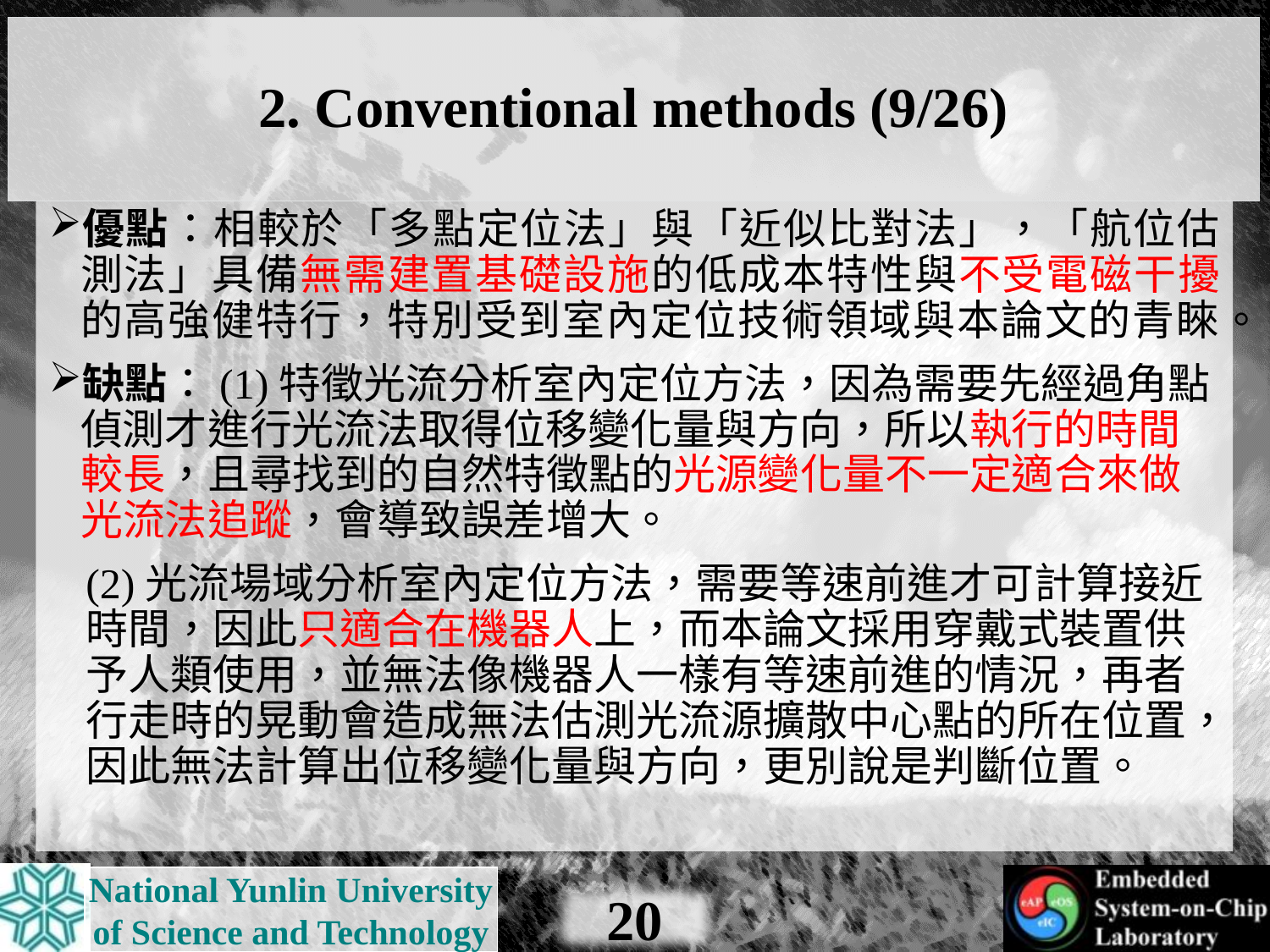

# 2. Conventional methods (9/26)
優點：相較於「多點定位法」與「近似比對法」，「航位估測法」具備無需建置基礎設施的低成本特性與不受電磁干擾的高強健特行，特別受到室內定位技術領域與本論文的青睞。
缺點：(1)特徵光流分析室內定位方法，因為需要先經過角點偵測才進行光流法取得位移變化量與方向，所以執行的時間較長，且尋找到的自然特徵點的光源變化量不一定適合來做光流法追蹤，會導致誤差增大。
(2)光流場域分析室內定位方法，需要等速前進才可計算接近時間，因此只適合在機器人上，而本論文採用穿戴式裝置供予人類使用，並無法像機器人一樣有等速前進的情況，再者行走時的晃動會造成無法估測光流源擴散中心點的所在位置，因此無法計算出位移變化量與方向，更別說是判斷位置。